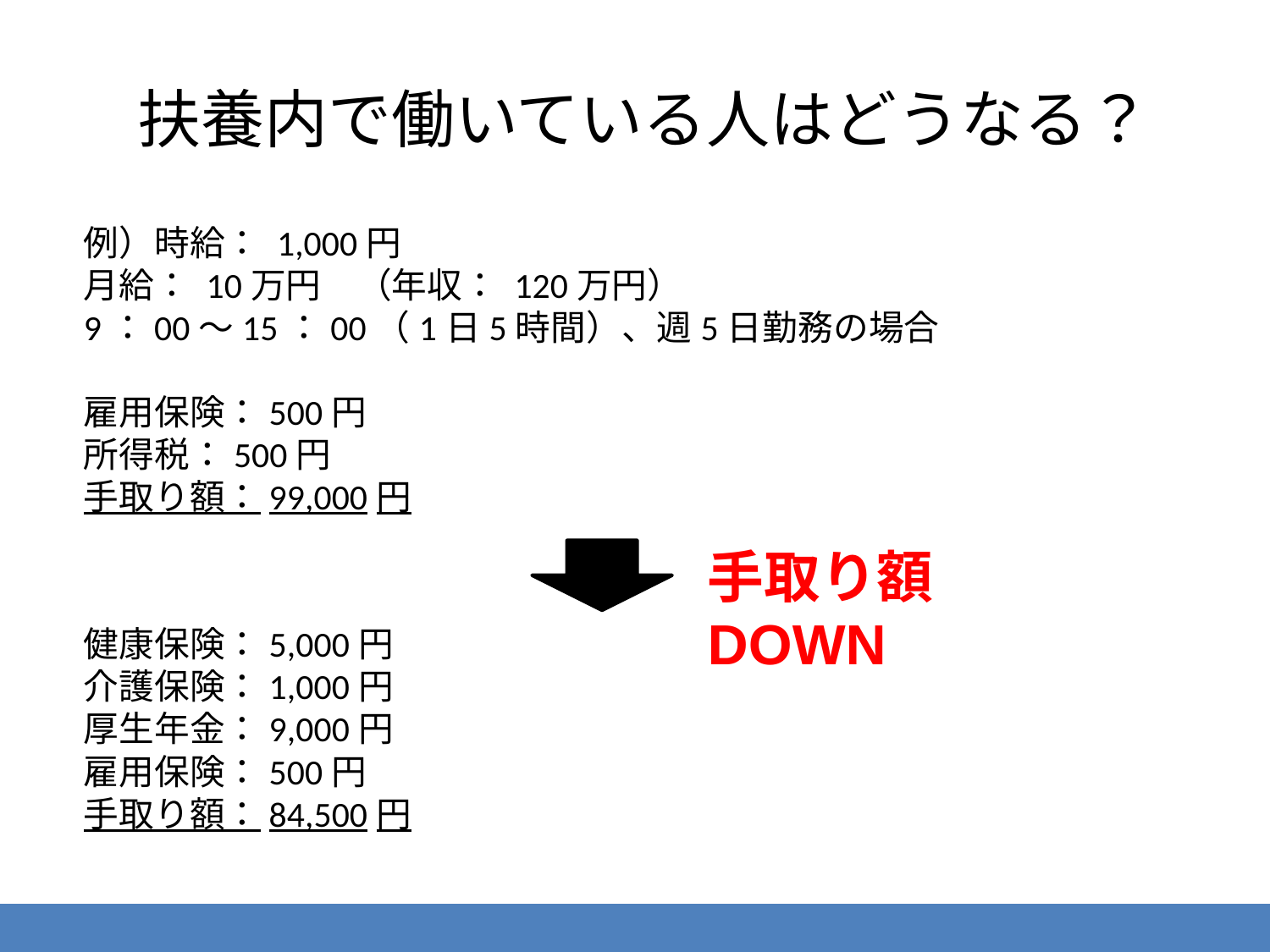

# 扶養内で働いている人はどうなる？
例）時給： 1,000円
月給： 10万円　（年収： 120万円）
9：00～15：00（1日5時間）、週5日勤務の場合

雇用保険：500円
所得税：500円
手取り額：99,000円
手取り額DOWN

健康保険：5,000円
介護保険：1,000円
厚生年金：9,000円
雇用保険：500円
手取り額：84,500円